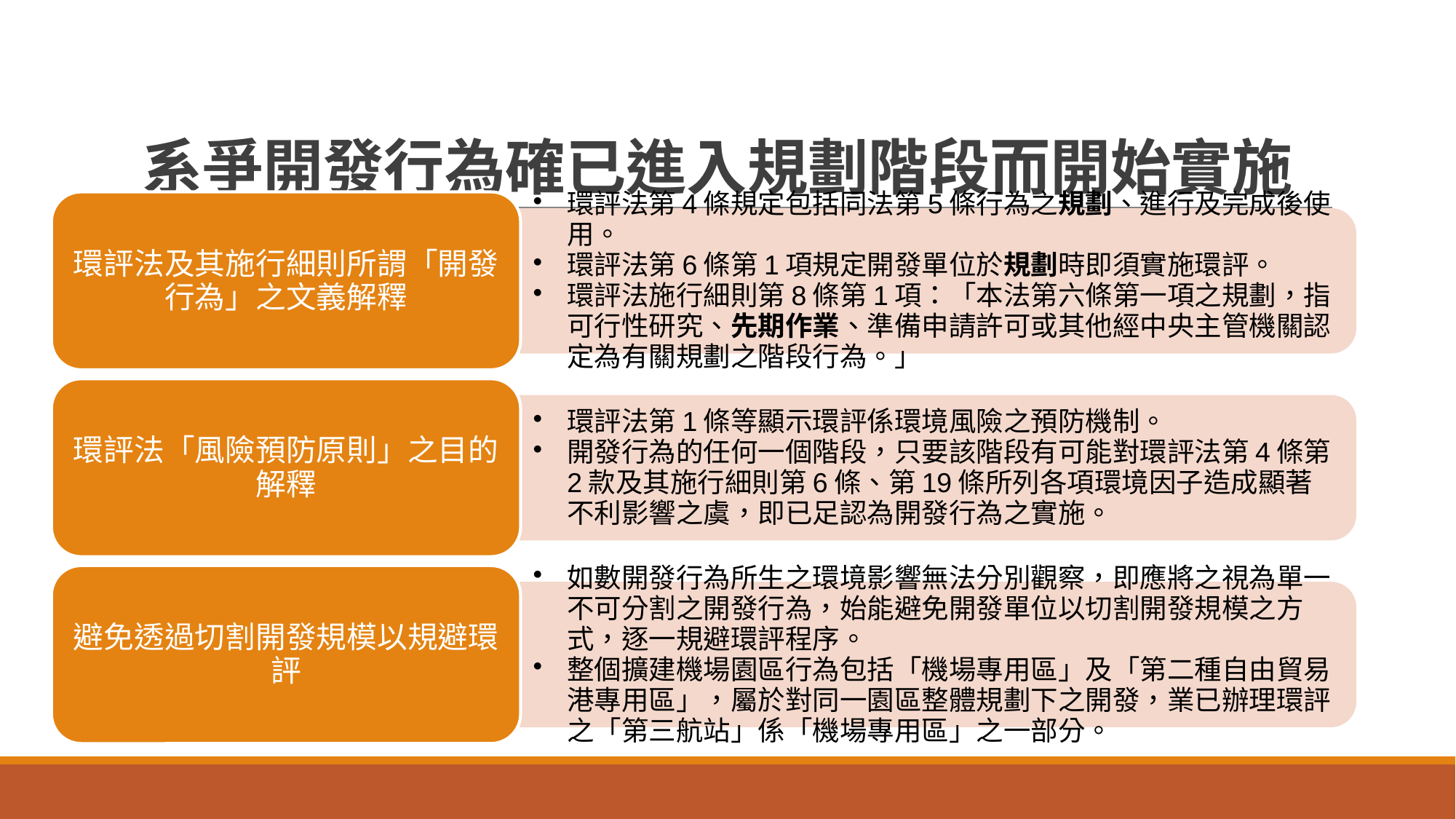

# 系爭開發行為確已進入規劃階段而開始實施
環評法及其施行細則所謂「開發行為」之文義解釋
環評法第6條第1項規定開發單位於規劃時即須實施環評。
環評法「風險預防原則」之目的解釋
環評法第1條等顯示環評係環境風險之預防機制。
開發行為的任何一個階段，只要該階段有可能對環評法第4條第2款及其施行細則第6條、第19條所列各項環境因子造成顯著不利影響之虞，即已足認為開發行為之實施。
避免透過切割開發規模以規避環評
如數開發行為所生之環境影響無法分別觀察，即應將之視為單一不可分割之開發行為，始能避免開發單位以切割開發規模之方式，逐一規避環評程序。
環評法施行細則第8條第1項：「本法第六條第一項之規劃，指可行性研究、先期作業、準備申請許可或其他經中央主管機關認定為有關規劃之階段行為。」
整個擴建機場園區行為包括「機場專用區」及「第二種自由貿易港專用區」，屬於對同一園區整體規劃下之開發，業已辦理環評之「第三航站」係「機場專用區」之一部分。